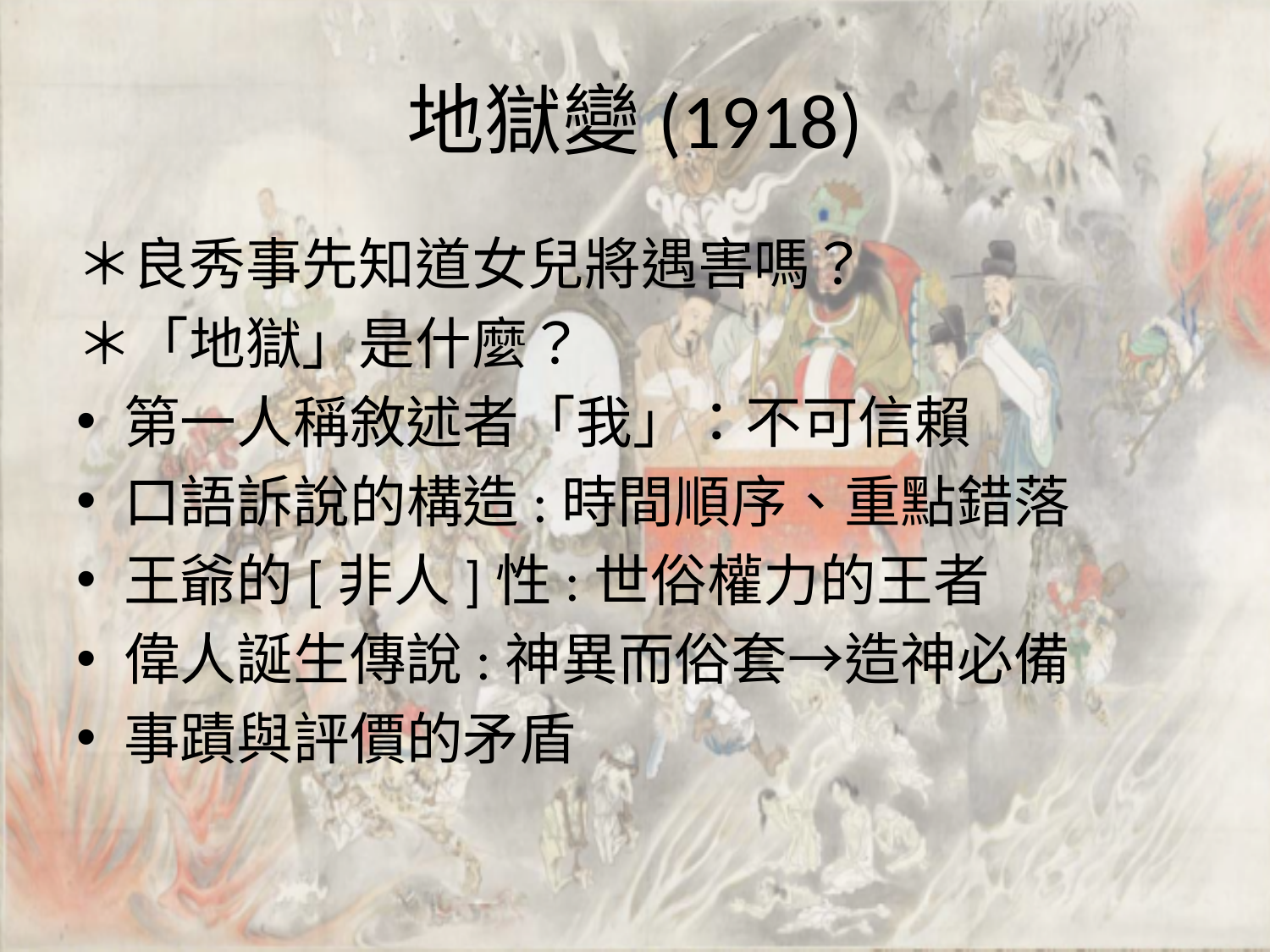

# 地獄變(1918)
＊良秀事先知道女兒將遇害嗎？
＊「地獄」是什麼？
第一人稱敘述者「我」：不可信賴
口語訴說的構造:時間順序、重點錯落
王爺的[非人]性:世俗權力的王者
偉人誕生傳說:神異而俗套→造神必備
事蹟與評價的矛盾